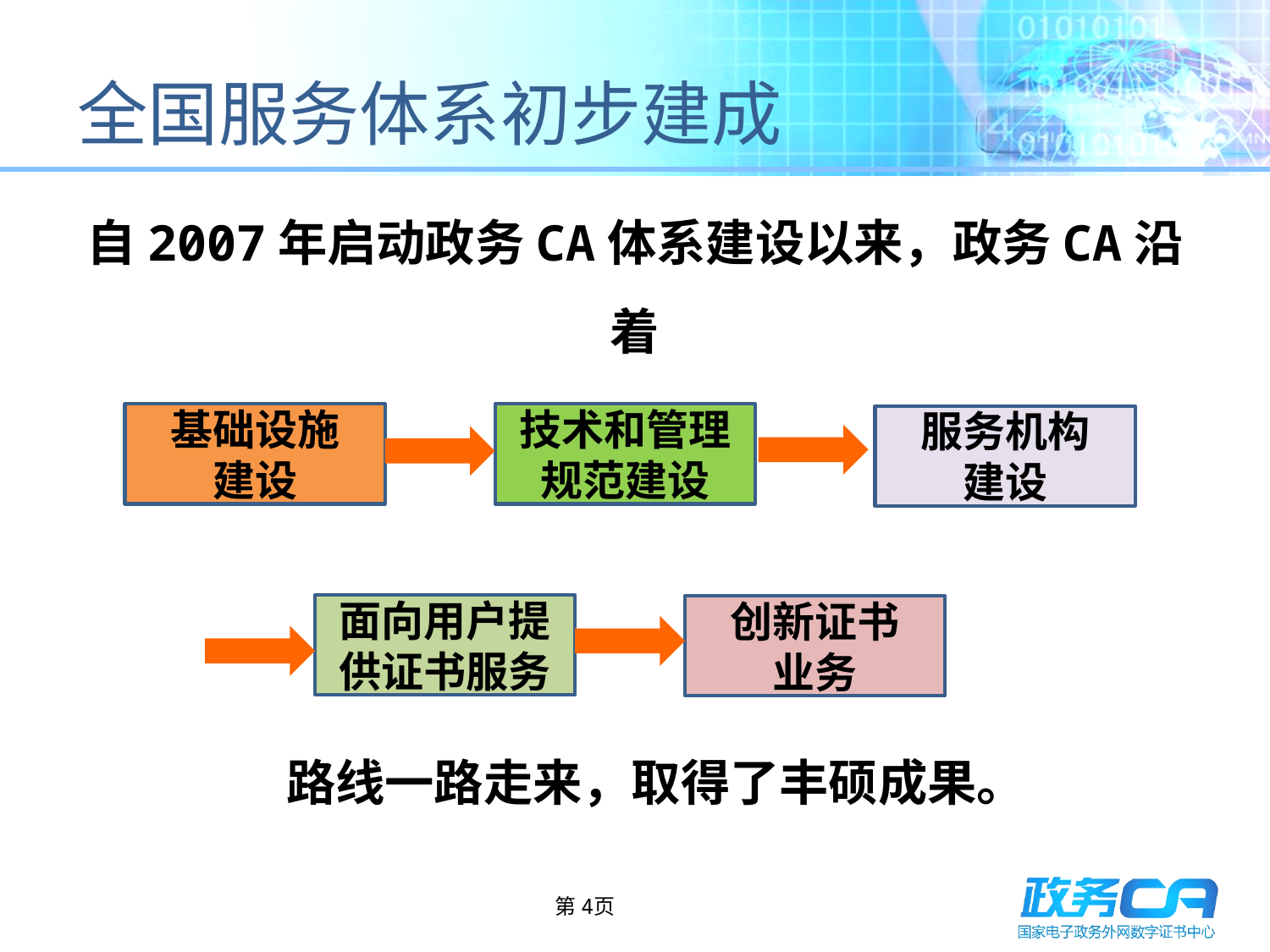

# 全国服务体系初步建成
自2007年启动政务CA体系建设以来，政务CA沿着
基础设施
建设
技术和管理规范建设
服务机构
建设

面向用户提供证书服务
创新证书
业务

路线一路走来，取得了丰硕成果。
第4页